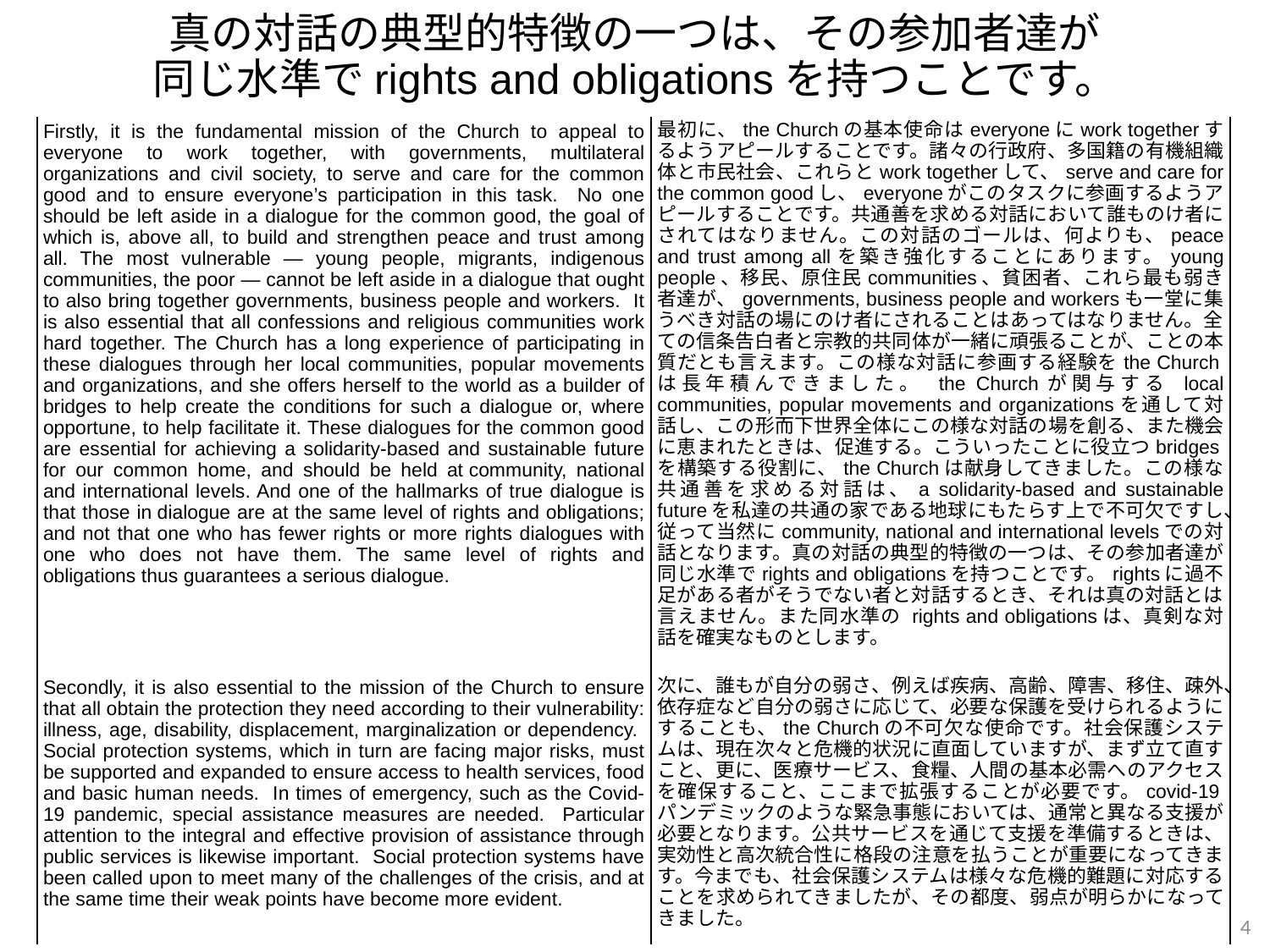

# 真の対話の典型的特徴の一つは、その参加者達が 同じ水準でrights and obligationsを持つことです。
| Firstly, it is the fundamental mission of the Church to appeal to everyone to work together, with governments, multilateral organizations and civil society, to serve and care for the common good and to ensure everyone’s participation in this task. No one should be left aside in a dialogue for the common good, the goal of which is, above all, to build and strengthen peace and trust among all. The most vulnerable — young people, migrants, indigenous communities, the poor — cannot be left aside in a dialogue that ought to also bring together governments, business people and workers. It is also essential that all confessions and religious communities work hard together. The Church has a long experience of participating in these dialogues through her local communities, popular movements and organizations, and she offers herself to the world as a builder of bridges to help create the conditions for such a dialogue or, where opportune, to help facilitate it. These dialogues for the common good are essential for achieving a solidarity-based and sustainable future for our common home, and should be held at community, national and international levels. And one of the hallmarks of true dialogue is that those in dialogue are at the same level of rights and obligations; and not that one who has fewer rights or more rights dialogues with one who does not have them. The same level of rights and obligations thus guarantees a serious dialogue. | 最初に、the Churchの基本使命はeveryoneにwork togetherするようアピールすることです。諸々の行政府、多国籍の有機組織体と市民社会、これらとwork togetherして、serve and care for the common goodし、everyoneがこのタスクに参画するようアピールすることです。共通善を求める対話において誰ものけ者にされてはなりません。この対話のゴールは、何よりも、peace and trust among allを築き強化することにあります。young people、移民、原住民communities、貧困者、これら最も弱き者達が、governments, business people and workersも一堂に集うべき対話の場にのけ者にされることはあってはなりません。全ての信条告白者と宗教的共同体が一緒に頑張ることが、ことの本質だとも言えます。この様な対話に参画する経験をthe Churchは長年積んできました。 the Churchが関与する local communities, popular movements and organizationsを通して対話し、この形而下世界全体にこの様な対話の場を創る、また機会に恵まれたときは、促進する。こういったことに役立つbridgesを構築する役割に、the Churchは献身してきました。この様な共通善を求める対話は、a solidarity-based and sustainable futureを私達の共通の家である地球にもたらす上で不可欠ですし、従って当然にcommunity, national and international levelsでの対話となります。真の対話の典型的特徴の一つは、その参加者達が同じ水準でrights and obligationsを持つことです。rightsに過不足がある者がそうでない者と対話するとき、それは真の対話とは言えません。また同水準の rights and obligationsは、真剣な対話を確実なものとします。 |
| --- | --- |
| Secondly, it is also essential to the mission of the Church to ensure that all obtain the protection they need according to their vulnerability: illness, age, disability, displacement, marginalization or dependency. Social protection systems, which in turn are facing major risks, must be supported and expanded to ensure access to health services, food and basic human needs. In times of emergency, such as the Covid-19 pandemic, special assistance measures are needed. Particular attention to the integral and effective provision of assistance through public services is likewise important. Social protection systems have been called upon to meet many of the challenges of the crisis, and at the same time their weak points have become more evident. | 次に、誰もが自分の弱さ、例えば疾病、高齢、障害、移住、疎外、依存症など自分の弱さに応じて、必要な保護を受けられるようにすることも、the Churchの不可欠な使命です。社会保護システムは、現在次々と危機的状況に直面していますが、まず立て直すこと、更に、医療サービス、食糧、人間の基本必需へのアクセスを確保すること、ここまで拡張することが必要です。covid-19パンデミックのような緊急事態においては、通常と異なる支援が必要となります。公共サービスを通じて支援を準備するときは、実効性と高次統合性に格段の注意を払うことが重要になってきます。今までも、社会保護システムは様々な危機的難題に対応することを求められてきましたが、その都度、弱点が明らかになってきました。 |
4